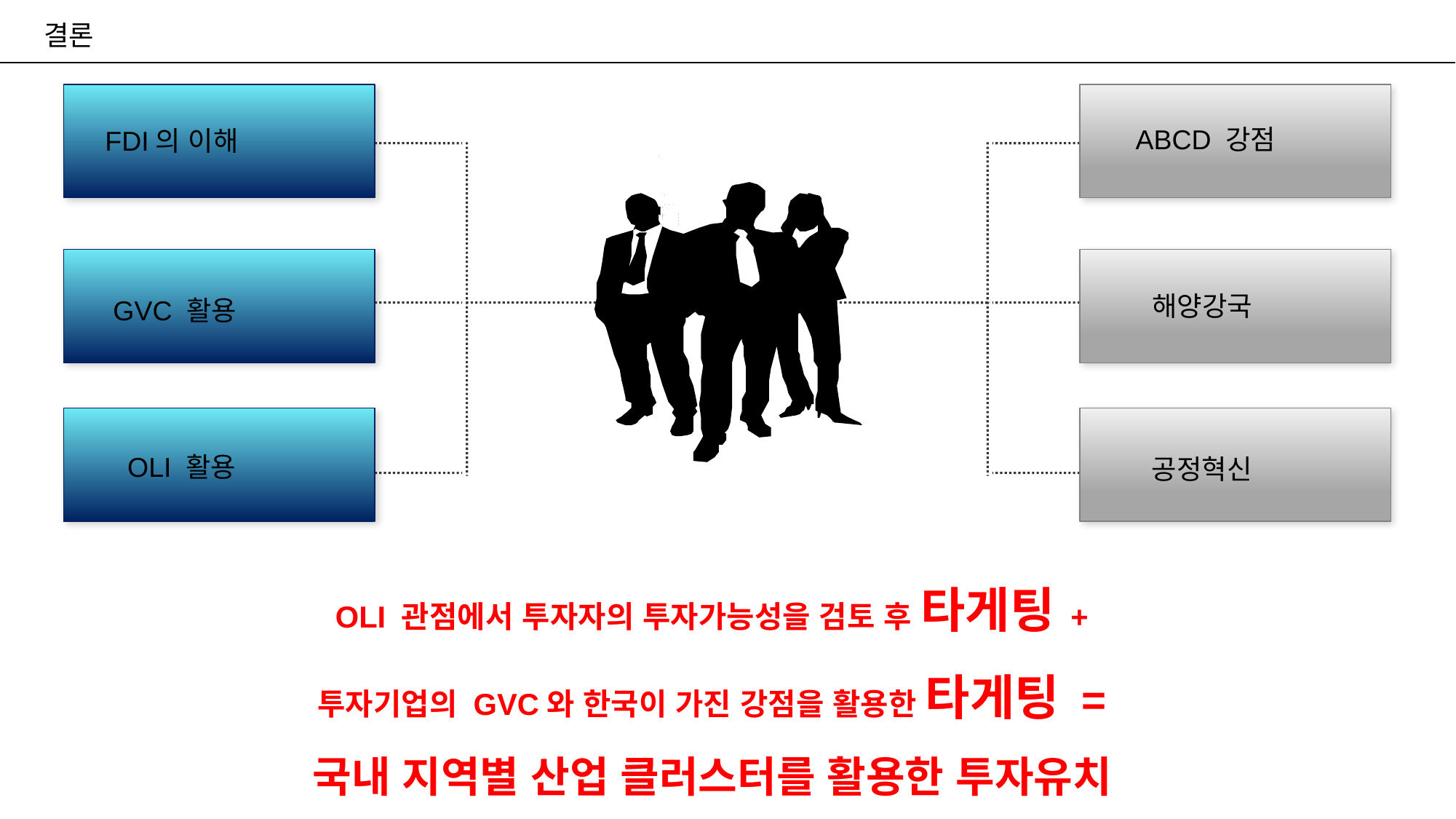

결론

ABCD 강점
FDI의 이해

해양강국
GVC 활용

OLI 활용
공정혁신
OLI 관점에서 투자자의 투자가능성을 검토 후 타게팅 +
투자기업의 GVC와 한국이 가진 강점을 활용한 타게팅 =
국내 지역별 산업 클러스터를 활용한 투자유치